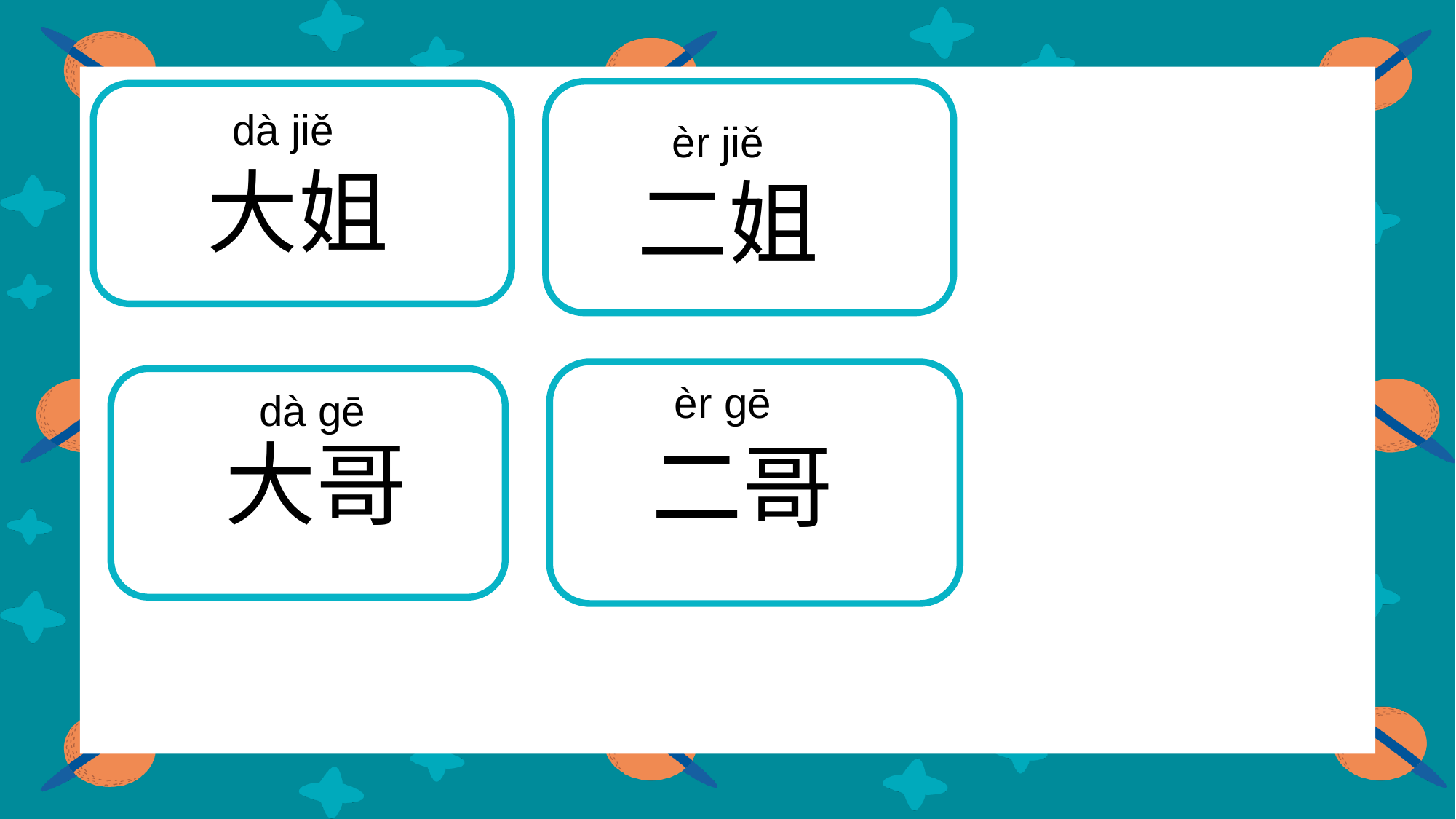

dà jiě
èr jiě
大姐
二姐

èr gē
dà gē
大哥
二哥